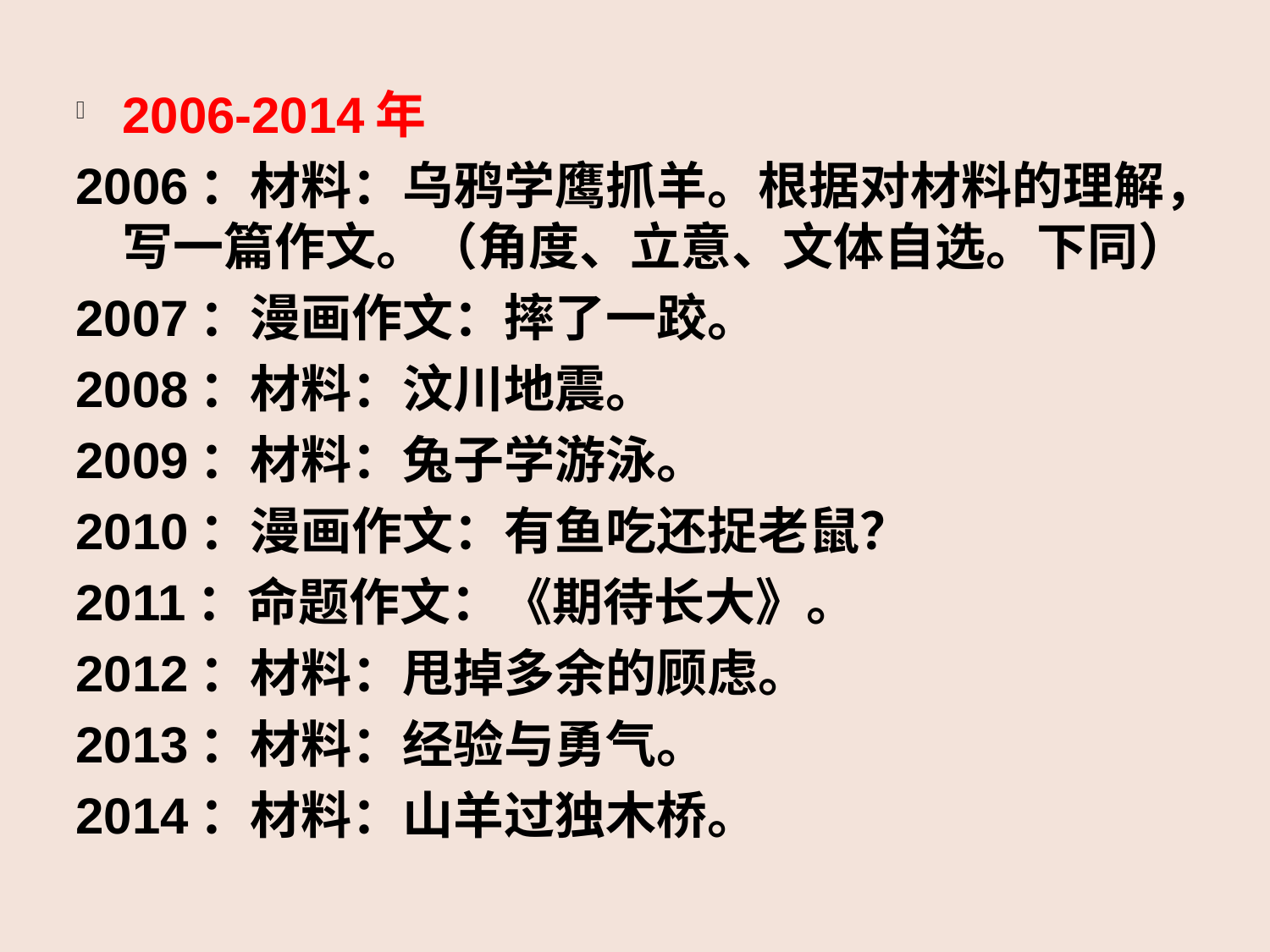

2006-2014年
2006：材料：乌鸦学鹰抓羊。根据对材料的理解，写一篇作文。（角度、立意、文体自选。下同）
2007：漫画作文：摔了一跤。
2008：材料：汶川地震。
2009：材料：兔子学游泳。
2010：漫画作文：有鱼吃还捉老鼠？
2011：命题作文：《期待长大》。
2012：材料：甩掉多余的顾虑。
2013：材料：经验与勇气。
2014：材料：山羊过独木桥。